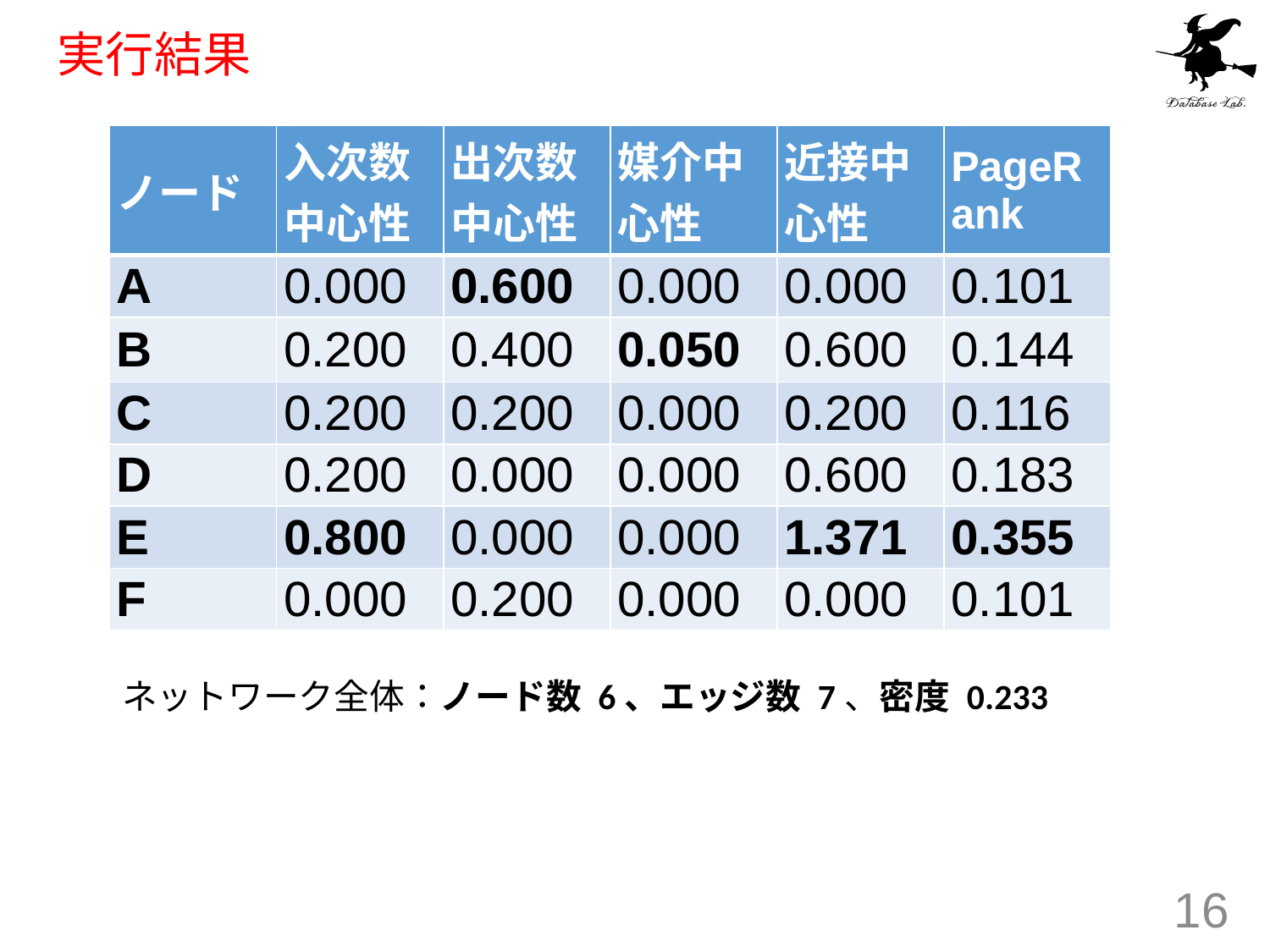

# 実行結果
| ノード | 入次数中心性 | 出次数中心性 | 媒介中心性 | 近接中心性 | PageRank |
| --- | --- | --- | --- | --- | --- |
| A | 0.000 | 0.600 | 0.000 | 0.000 | 0.101 |
| B | 0.200 | 0.400 | 0.050 | 0.600 | 0.144 |
| C | 0.200 | 0.200 | 0.000 | 0.200 | 0.116 |
| D | 0.200 | 0.000 | 0.000 | 0.600 | 0.183 |
| E | 0.800 | 0.000 | 0.000 | 1.371 | 0.355 |
| F | 0.000 | 0.200 | 0.000 | 0.000 | 0.101 |
ネットワーク全体：ノード数 6、エッジ数 7、密度 0.233
16